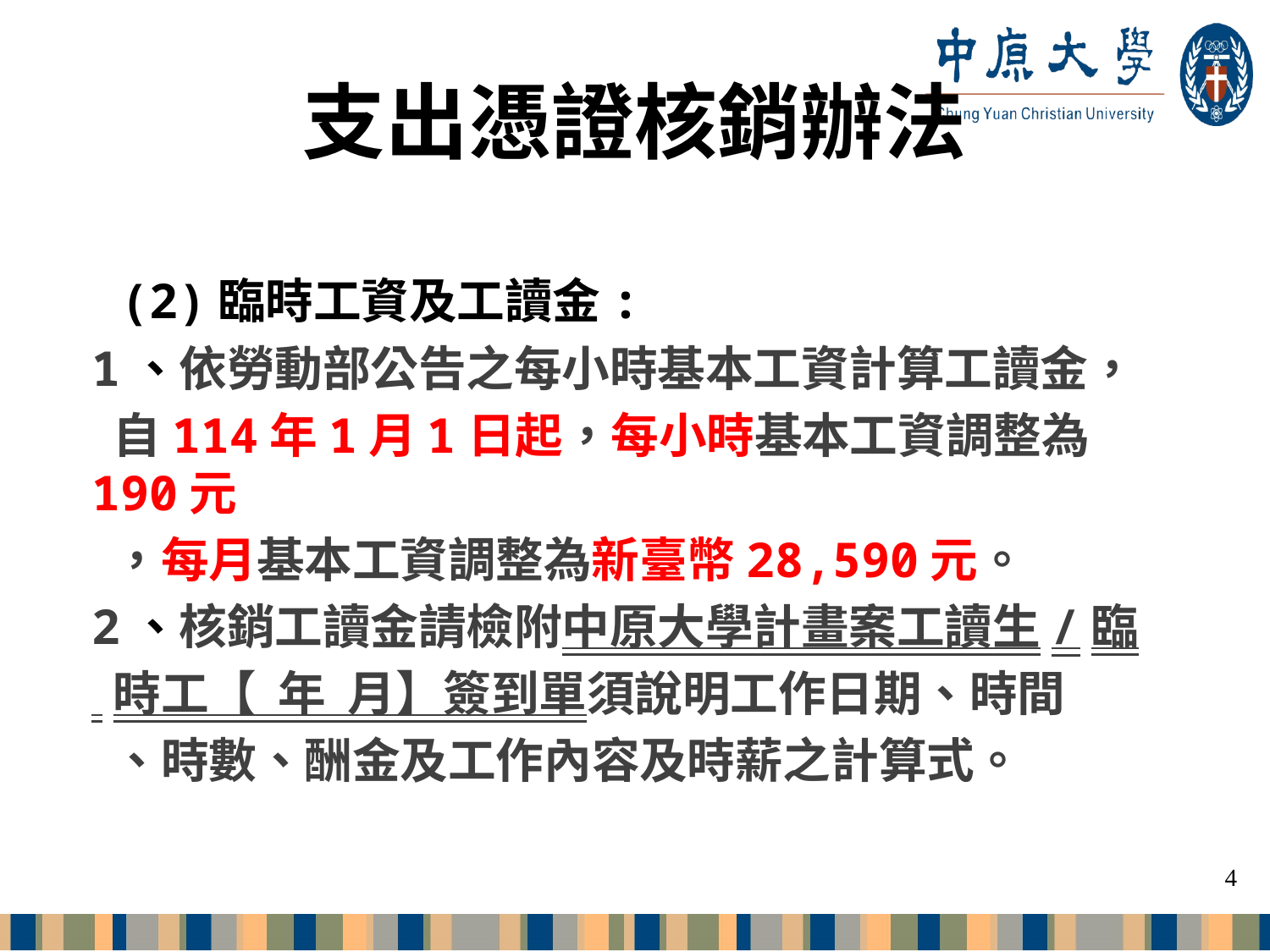

# 支出憑證核銷辦法
 (2)臨時工資及工讀金:
1、依勞動部公告之每小時基本工資計算工讀金，
 自114年1月1日起，每小時基本工資調整為190元
 ，每月基本工資調整為新臺幣28,590元。
2、核銷工讀金請檢附中原大學計畫案工讀生/臨
 時工【  年  月】簽到單須說明工作日期、時間
 、時數、酬金及工作內容及時薪之計算式。

4